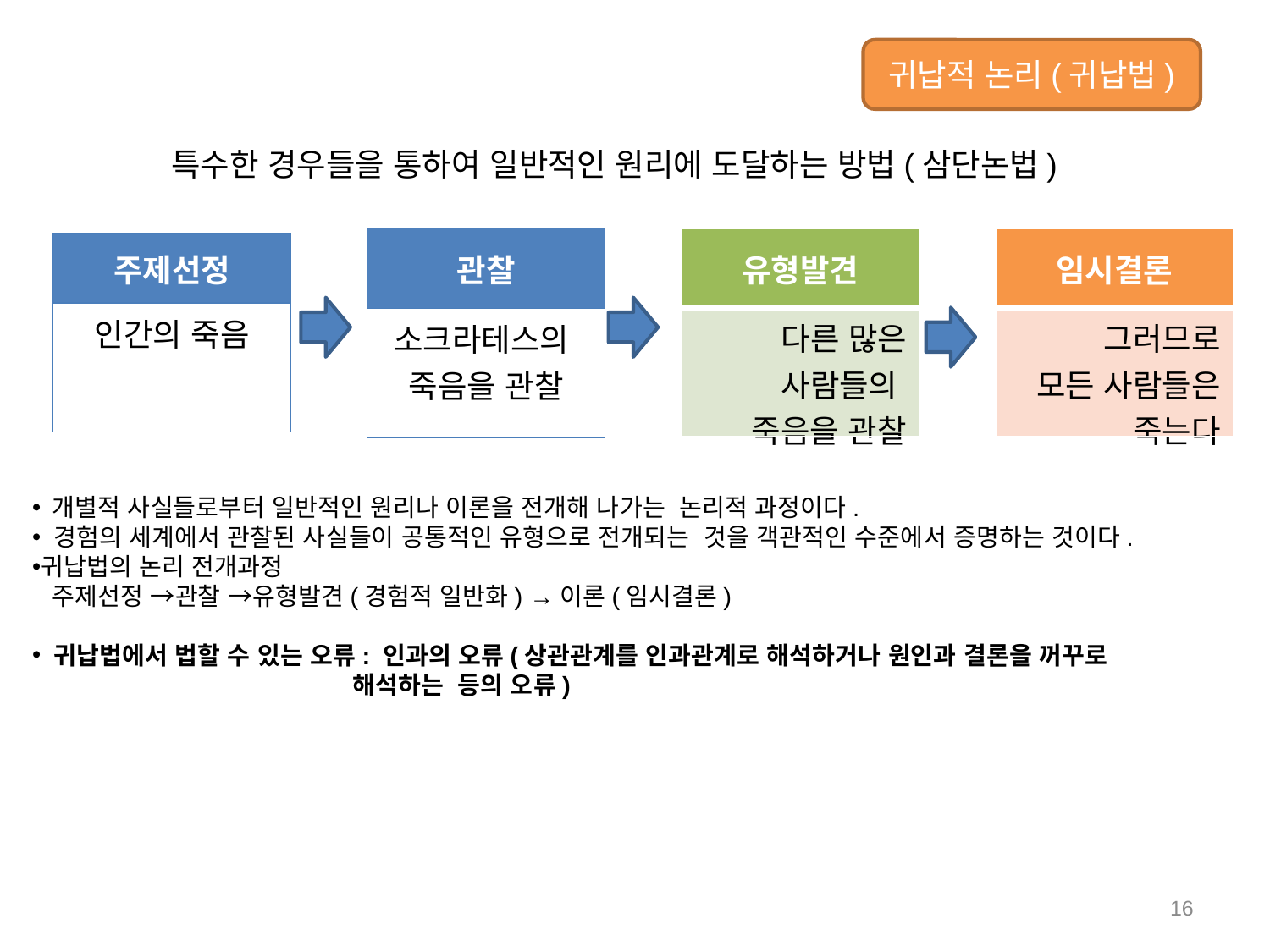

귀납적 논리(귀납법)
특수한 경우들을 통하여 일반적인 원리에 도달하는 방법(삼단논법)
| 관찰 |
| --- |
| 소크라테스의 죽음을 관찰 |
| 유형발견 |
| --- |
| 다른 많은 사람들의 죽음을 관찰 |
| 임시결론 |
| --- |
| 그러므로 모든 사람들은 죽는다 |
| 주제선정 |
| --- |
| 인간의 죽음 |

 개별적 사실들로부터 일반적인 원리나 이론을 전개해 나가는  논리적 과정이다.
 경험의 세계에서 관찰된 사실들이 공통적인 유형으로 전개되는  것을 객관적인 수준에서 증명하는 것이다.
귀납법의 논리 전개과정
  주제선정 →관찰 →유형발견(경험적 일반화) →이론(임시결론)

 귀납법에서 법할 수 있는 오류: 인과의 오류(상관관계를 인과관계로 해석하거나 원인과 결론을 꺼꾸로
                                             해석하는  등의 오류)

16